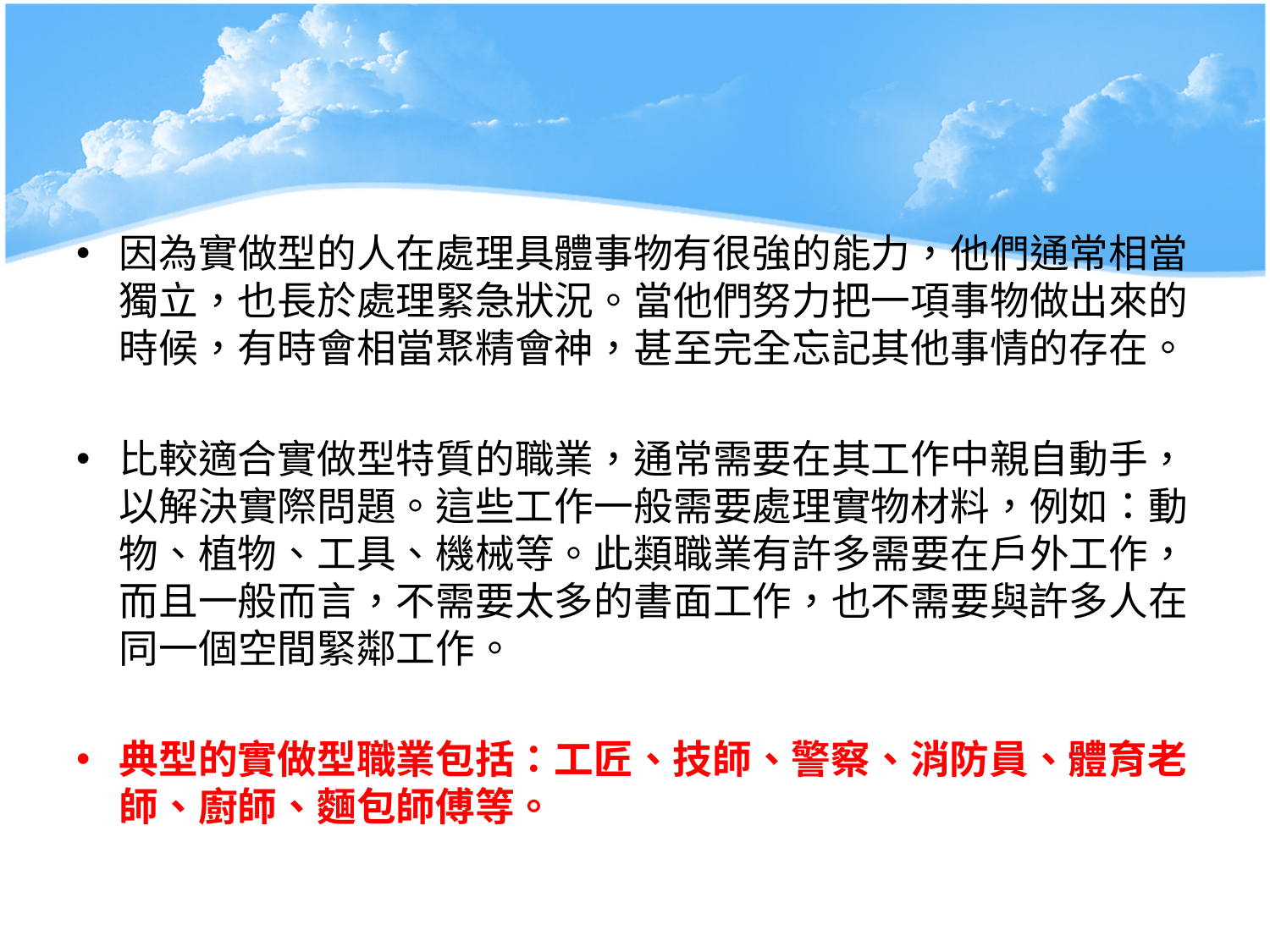

因為實做型的人在處理具體事物有很強的能力，他們通常相當獨立，也長於處理緊急狀況。當他們努力把一項事物做出來的時候，有時會相當聚精會神，甚至完全忘記其他事情的存在。

比較適合實做型特質的職業，通常需要在其工作中親自動手，以解決實際問題。這些工作一般需要處理實物材料，例如：動物、植物、工具、機械等。此類職業有許多需要在戶外工作，而且一般而言，不需要太多的書面工作，也不需要與許多人在同一個空間緊鄰工作。

典型的實做型職業包括：工匠、技師、警察、消防員、體育老師、廚師、麵包師傅等。